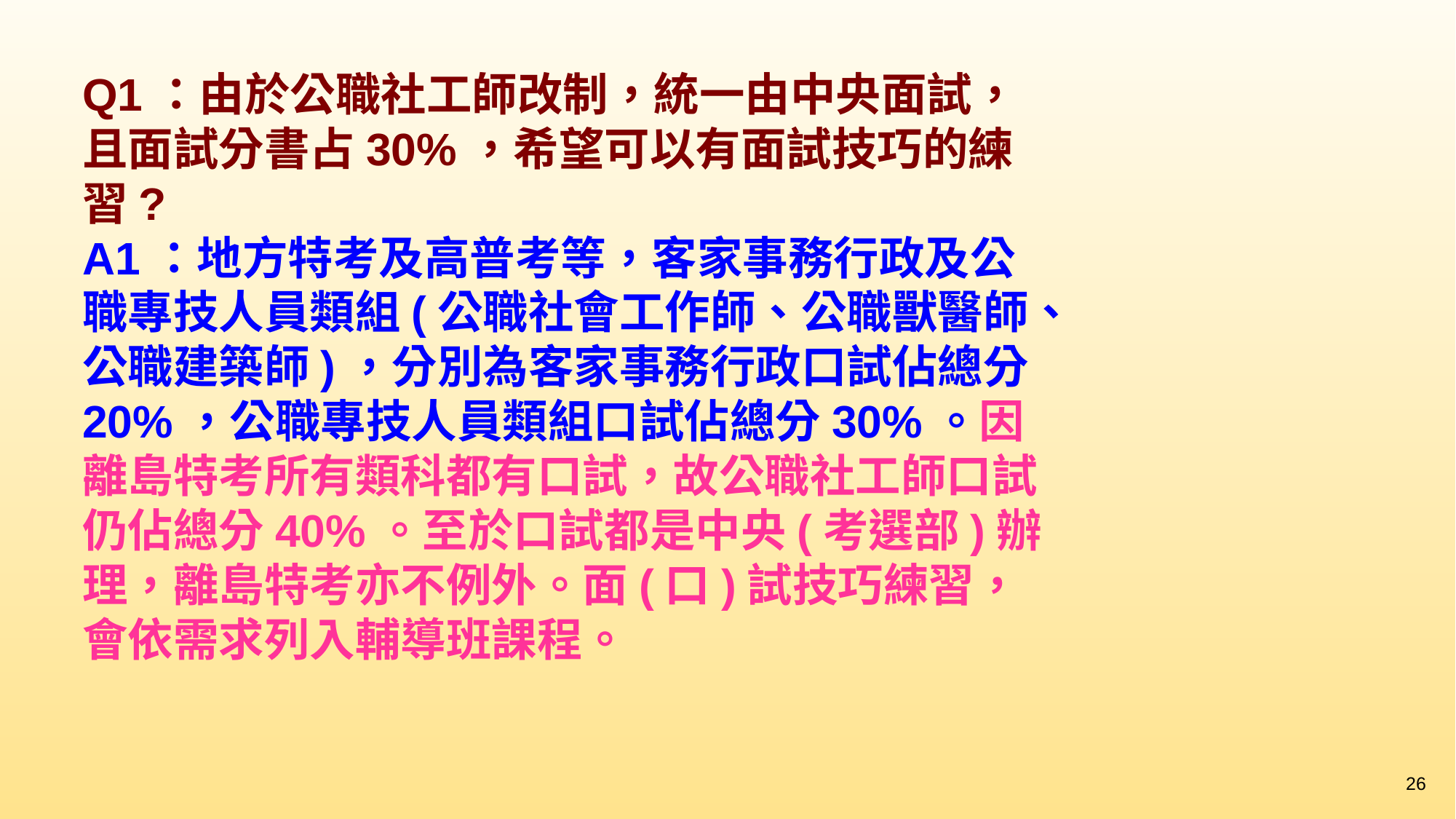

Q1：由於公職社工師改制，統一由中央面試，且面試分書占30%，希望可以有面試技巧的練習?
A1：地方特考及高普考等，客家事務行政及公職專技人員類組(公職社會工作師、公職獸醫師、公職建築師)，分別為客家事務行政口試佔總分20%，公職專技人員類組口試佔總分30%。因離島特考所有類科都有口試，故公職社工師口試仍佔總分40%。至於口試都是中央(考選部)辦理，離島特考亦不例外。面(口)試技巧練習，會依需求列入輔導班課程。
26